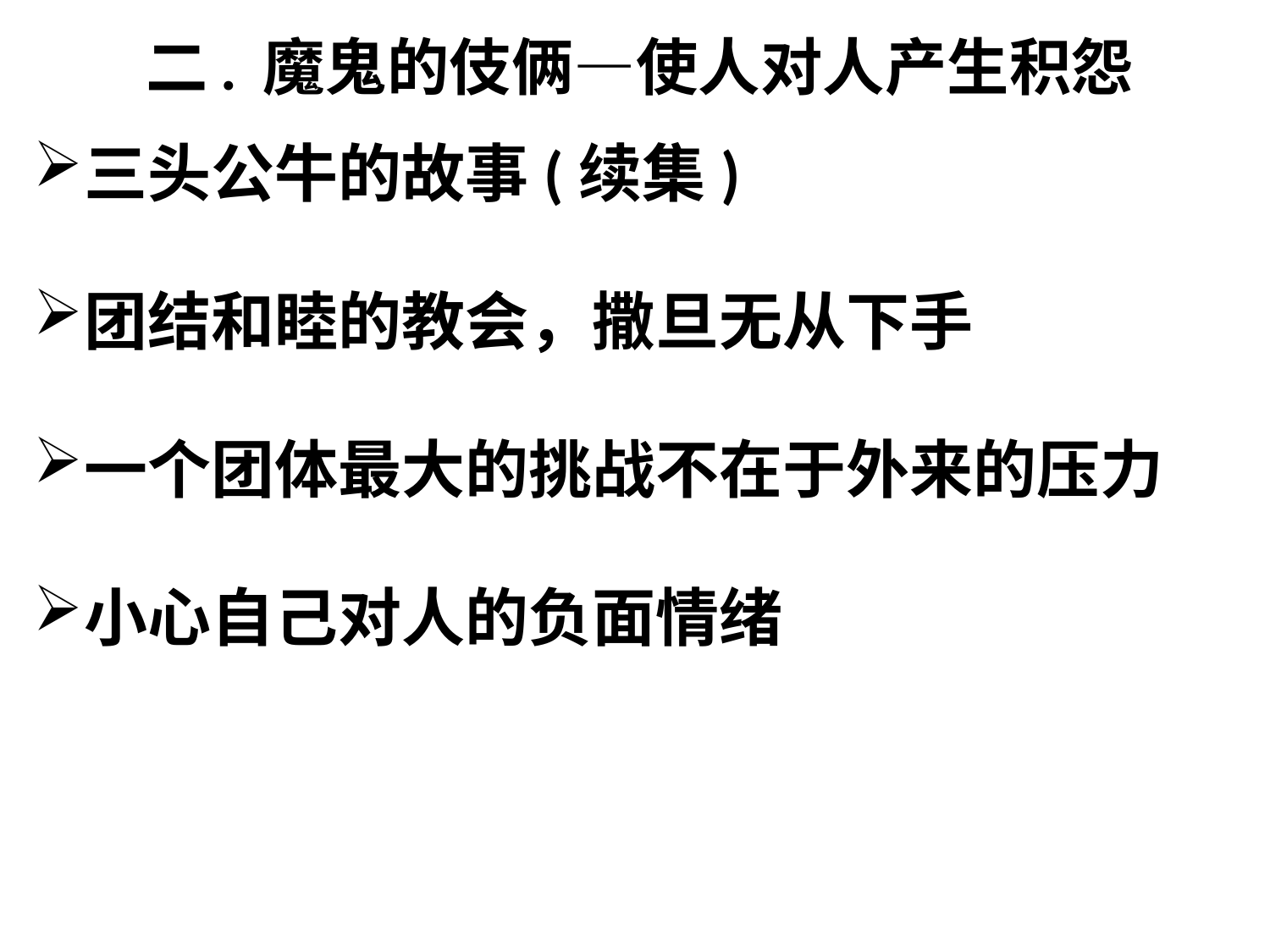

# 二. 魔鬼的伎俩—使人对人产生积怨
三头公牛的故事(续集)

团结和睦的教会，撒旦无从下手

一个团体最大的挑战不在于外来的压力

小心自己对人的负面情绪